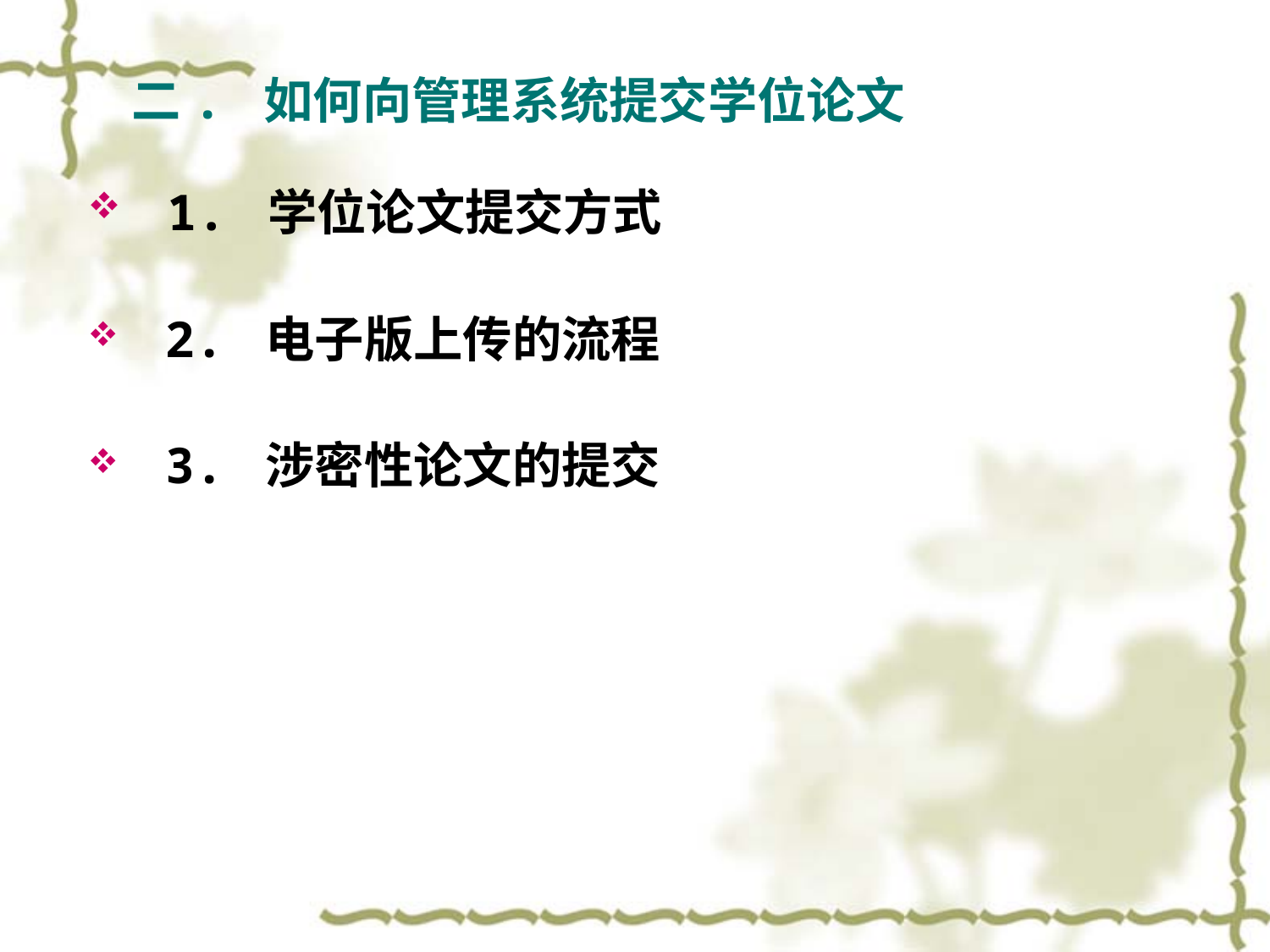

二. 如何向管理系统提交学位论文
 1. 学位论文提交方式

 2. 电子版上传的流程

 3. 涉密性论文的提交